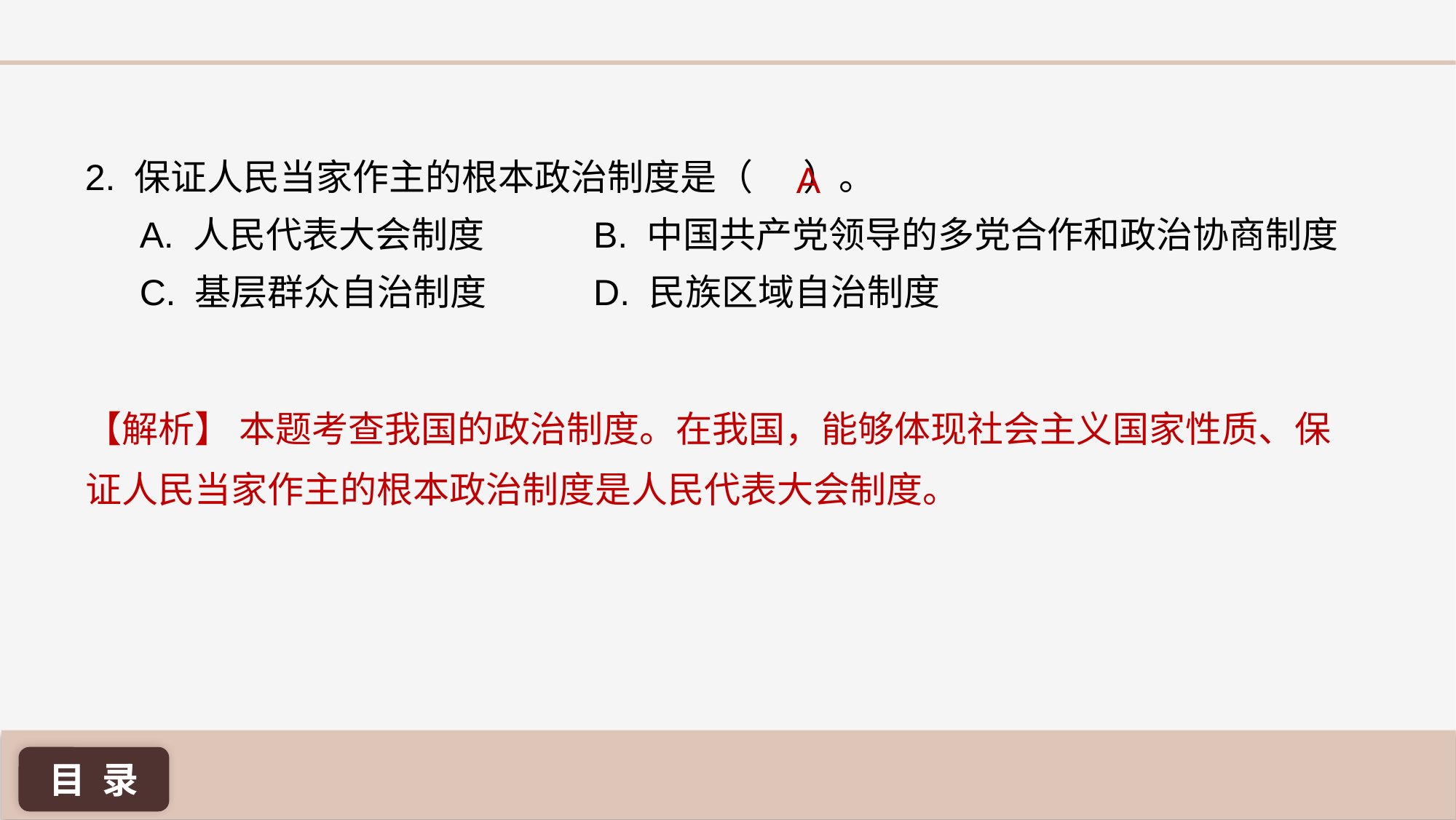

2. 保证人民当家作主的根本政治制度是（	 ）。
A. 人民代表大会制度	 B. 中国共产党领导的多党合作和政治协商制度
C. 基层群众自治制度 	 D. 民族区域自治制度
A
【解析】 本题考查我国的政治制度。在我国，能够体现社会主义国家性质、保证人民当家作主的根本政治制度是人民代表大会制度。